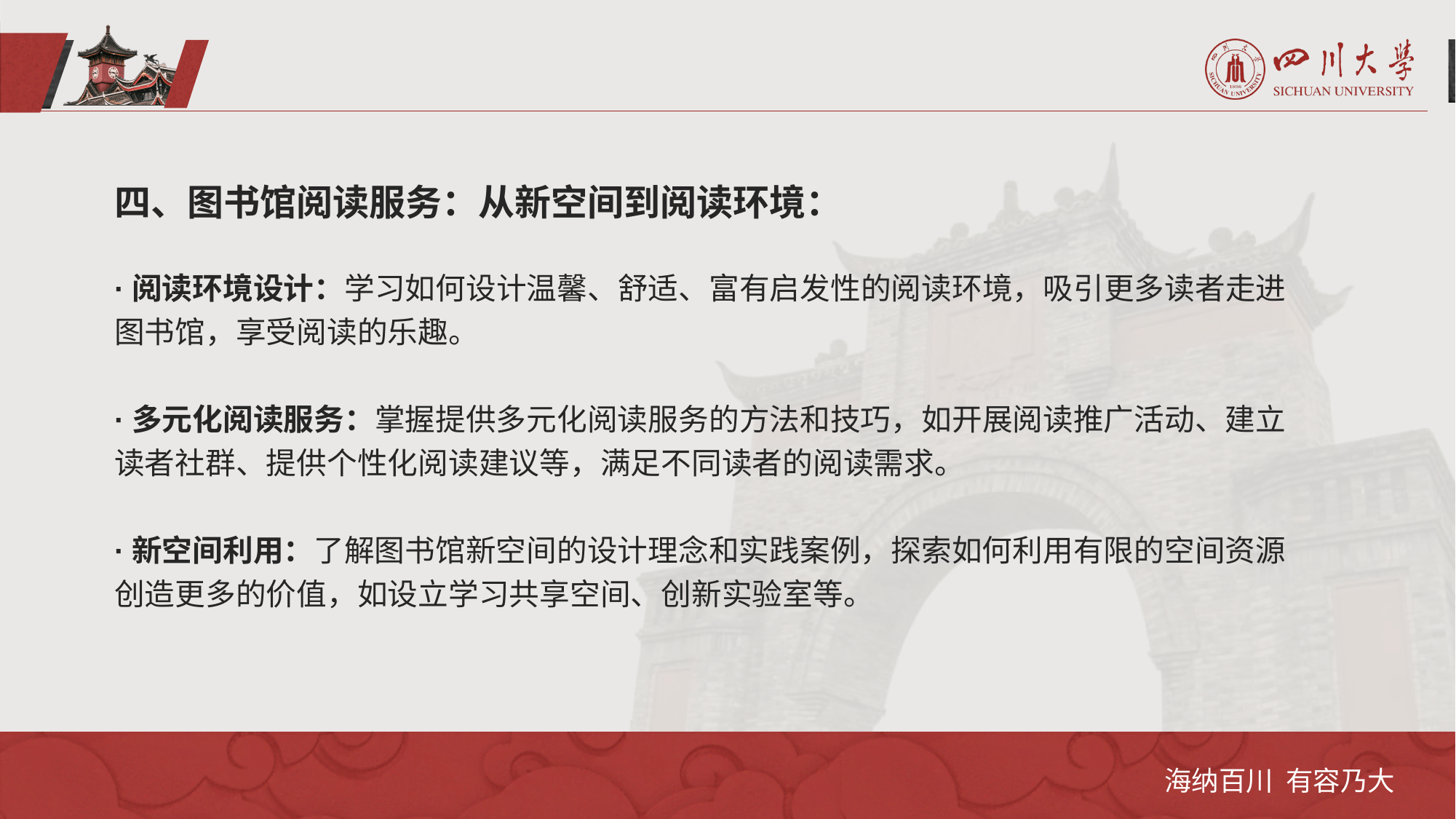

四、图书馆阅读服务：从新空间到阅读环境：

·阅读环境设计：学习如何设计温馨、舒适、富有启发性的阅读环境，吸引更多读者走进图书馆，享受阅读的乐趣。

·多元化阅读服务：掌握提供多元化阅读服务的方法和技巧，如开展阅读推广活动、建立读者社群、提供个性化阅读建议等，满足不同读者的阅读需求。

·新空间利用：了解图书馆新空间的设计理念和实践案例，探索如何利用有限的空间资源创造更多的价值，如设立学习共享空间、创新实验室等。